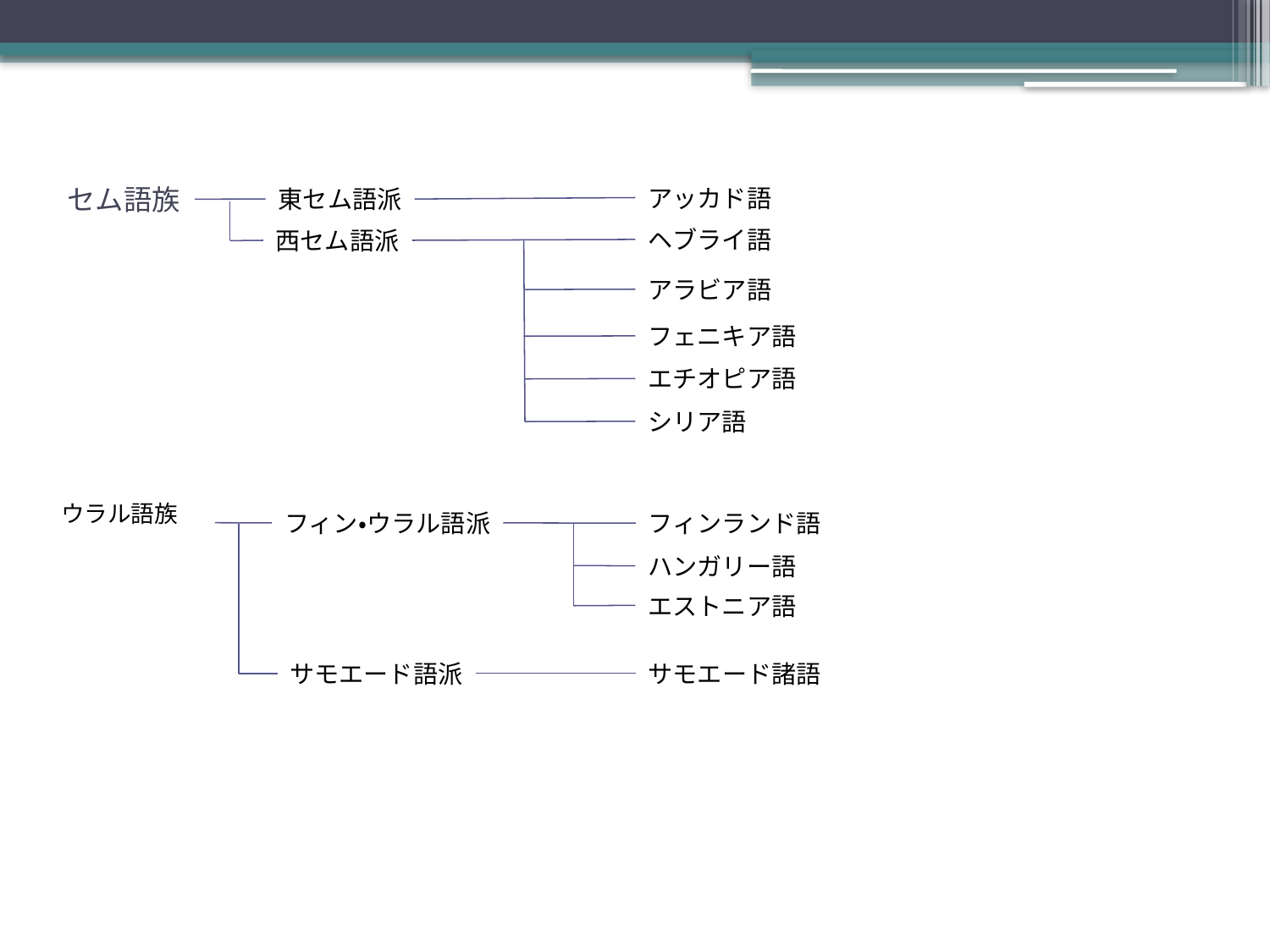

# セム語族
アッカド語
東セム語派
ヘブライ語
西セム語派
アラビア語
フェニキア語
エチオピア語
シリア語
ウラル語族
フィン・ウラル語派
フィンランド語
ハンガリー語
エストニア語
サモエード語派
サモエード諸語